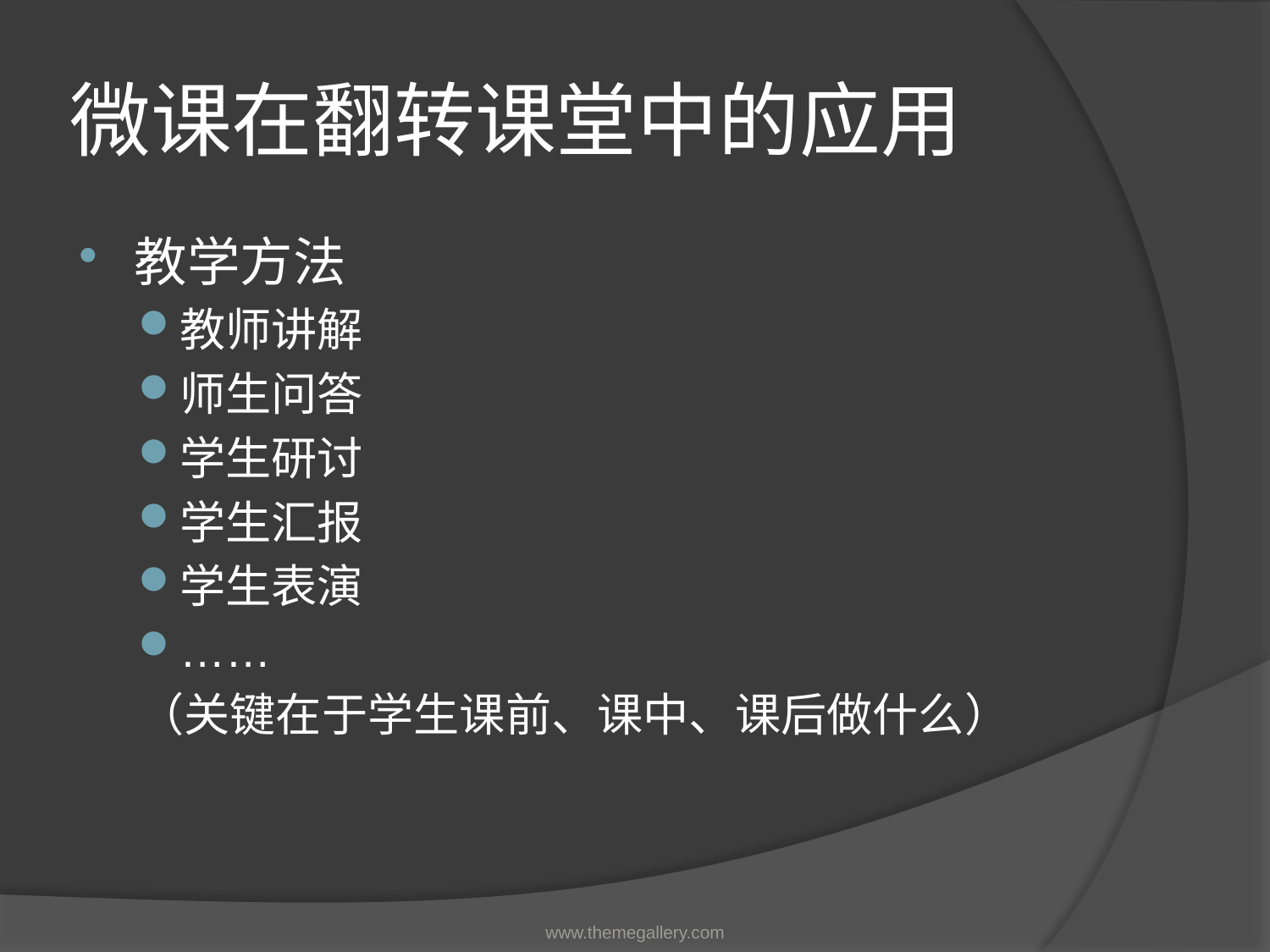

# 微课在翻转课堂中的应用
教学方法
教师讲解
师生问答
学生研讨
学生汇报
学生表演
……
（关键在于学生课前、课中、课后做什么）
www.themegallery.com